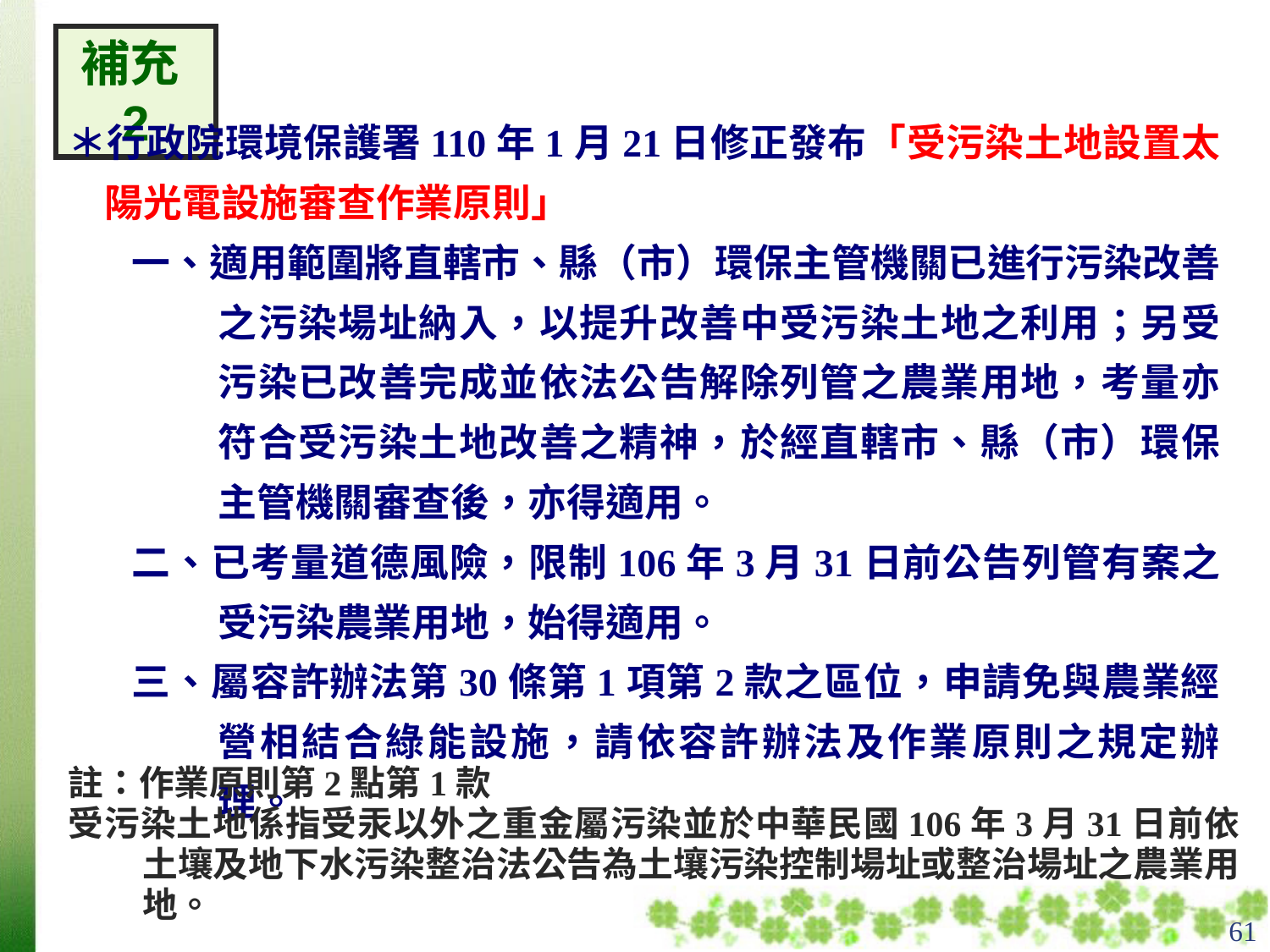

補充2
＊行政院環境保護署110年1月21日修正發布「受污染土地設置太陽光電設施審查作業原則」
一、適用範圍將直轄市、縣（市）環保主管機關已進行污染改善之污染場址納入，以提升改善中受污染土地之利用；另受污染已改善完成並依法公告解除列管之農業用地，考量亦符合受污染土地改善之精神，於經直轄市、縣（市）環保主管機關審查後，亦得適用。
二、已考量道德風險，限制106年3月31日前公告列管有案之受污染農業用地，始得適用。
三、屬容許辦法第30條第1項第2款之區位，申請免與農業經營相結合綠能設施，請依容許辦法及作業原則之規定辦理。
註：作業原則第2點第1款
受污染土地係指受汞以外之重金屬污染並於中華民國106年3月31日前依土壤及地下水污染整治法公告為土壤污染控制場址或整治場址之農業用地。
61